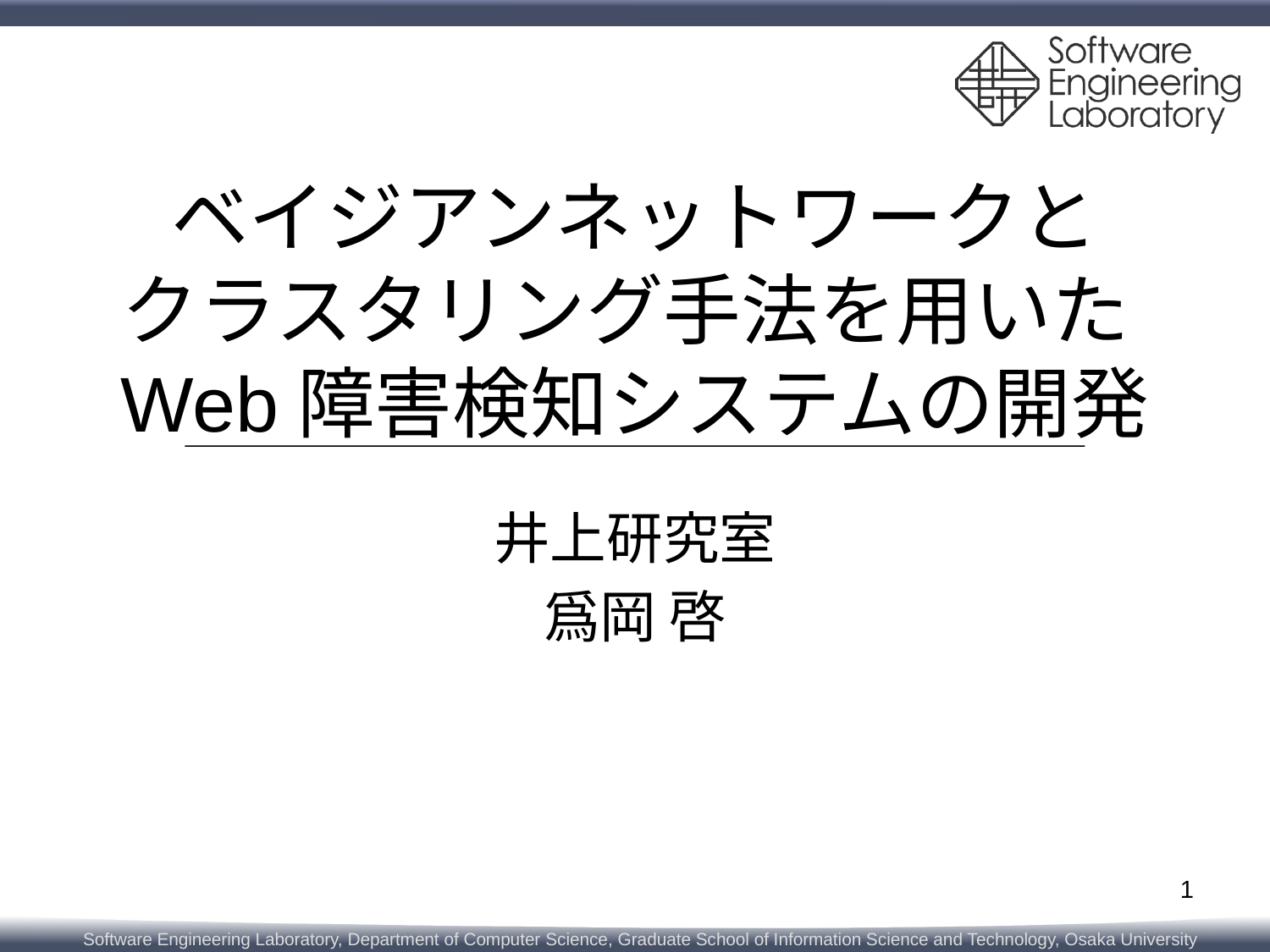

# ベイジアンネットワークと クラスタリング手法を用いたWeb障害検知システムの開発
井上研究室
爲岡 啓
1